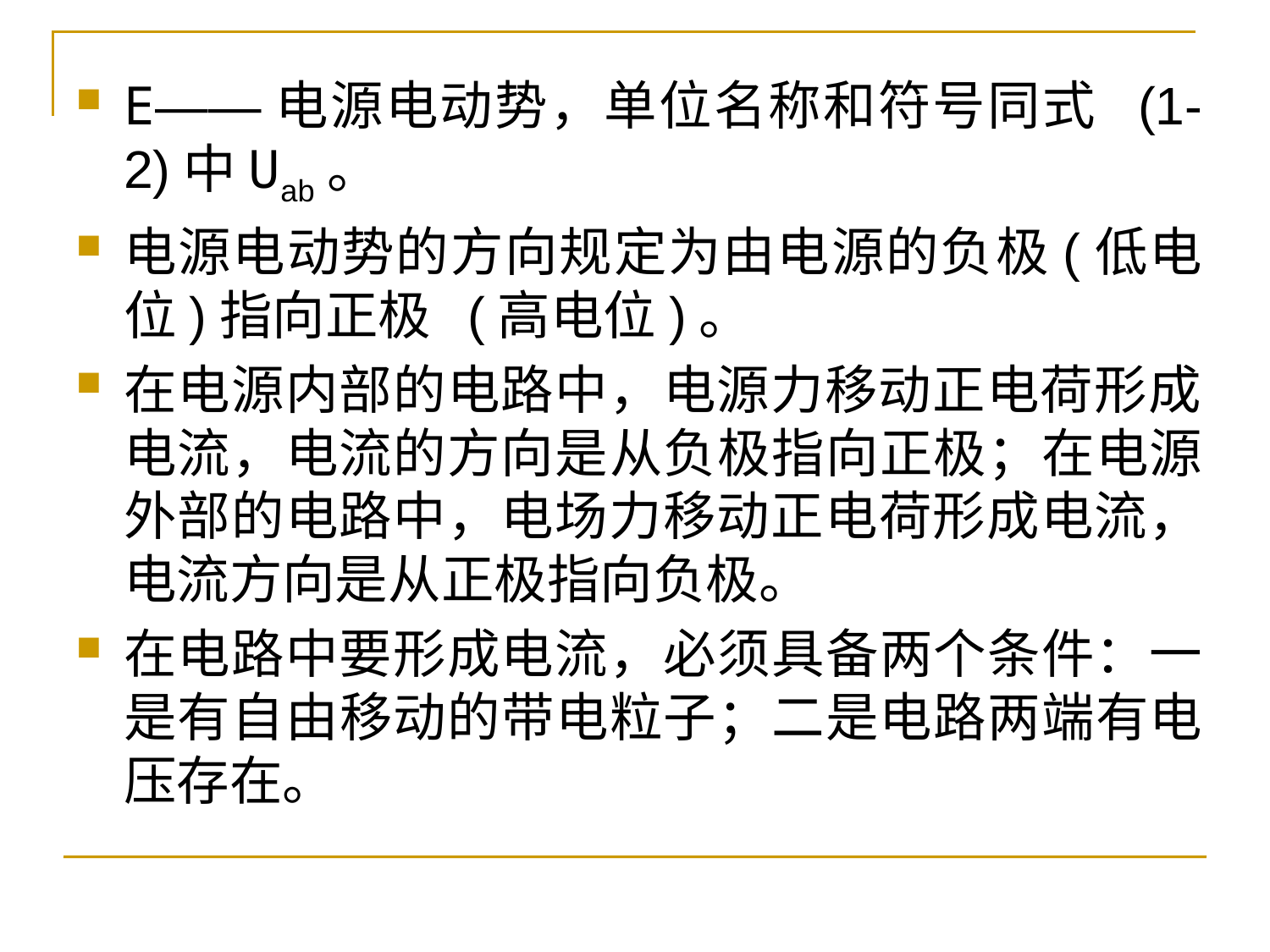

E——电源电动势，单位名称和符号同式  (1-2)中Uab。
电源电动势的方向规定为由电源的负极(低电位)指向正极  (高电位)。
在电源内部的电路中，电源力移动正电荷形成电流，电流的方向是从负极指向正极；在电源外部的电路中，电场力移动正电荷形成电流，电流方向是从正极指向负极。
在电路中要形成电流，必须具备两个条件：一是有自由移动的带电粒子；二是电路两端有电压存在。